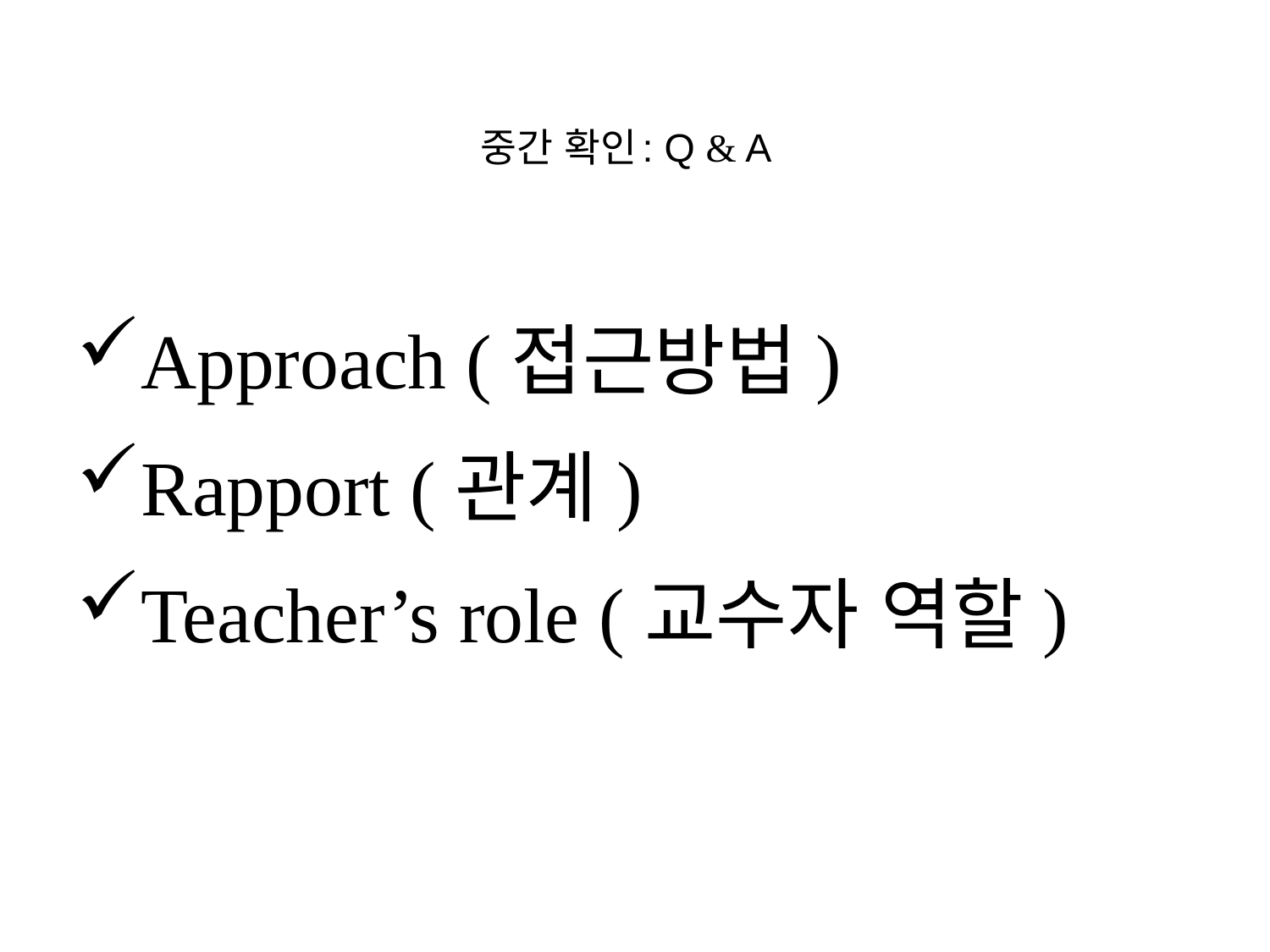

# 중간 확인: Q & A
Approach (접근방법)
Rapport (관계)
Teacher’s role (교수자 역할)